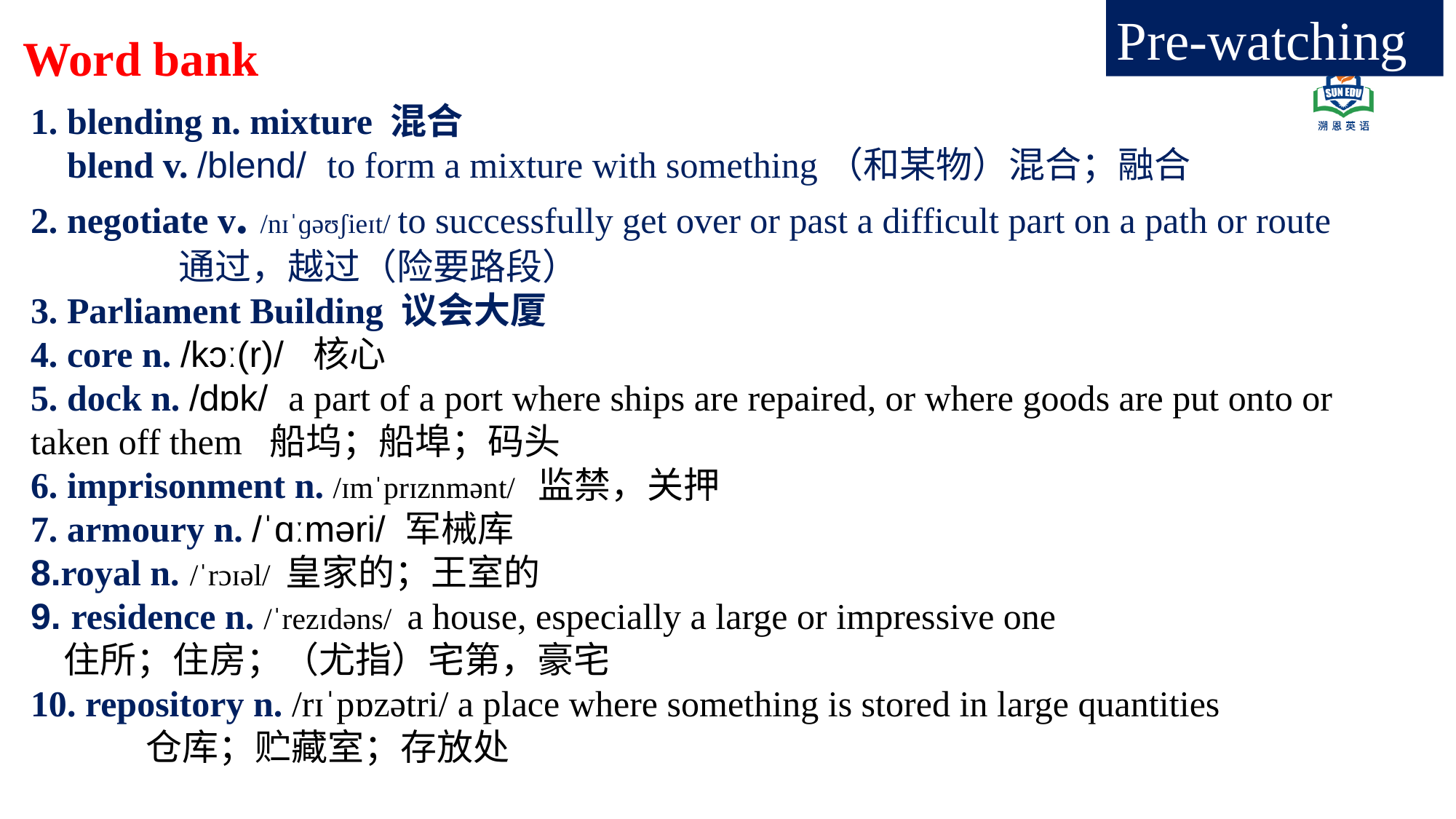

Pre-watching
Word bank
1. blending n. mixture 混合
    blend v. /blend/  to form a mixture with something（和某物）混合；融合
2. negotiate v. /nɪˈɡəʊʃieɪt/ to successfully get over or past a difficult part on a path or route
                 通过，越过（险要路段）
3. Parliament Building 议会大厦
4. core n. /kɔː(r)/  核心
5. dock n. /dɒk/  a part of a port where ships are repaired, or where goods are put onto or taken off them  船坞；船埠；码头
6. imprisonment n. /ɪmˈprɪznmənt/  监禁，关押
7. armoury n. /ˈɑːməri/ 军械库
8.royal n. /ˈrɔɪəl/ 皇家的；王室的
9. residence n. /ˈrezɪdəns/  a house, especially a large or impressive one
   住所；住房；（尤指）宅第，豪宅
10. repository n. /rɪˈpɒzətri/ a place where something is stored in large quantities
             仓库；贮藏室；存放处